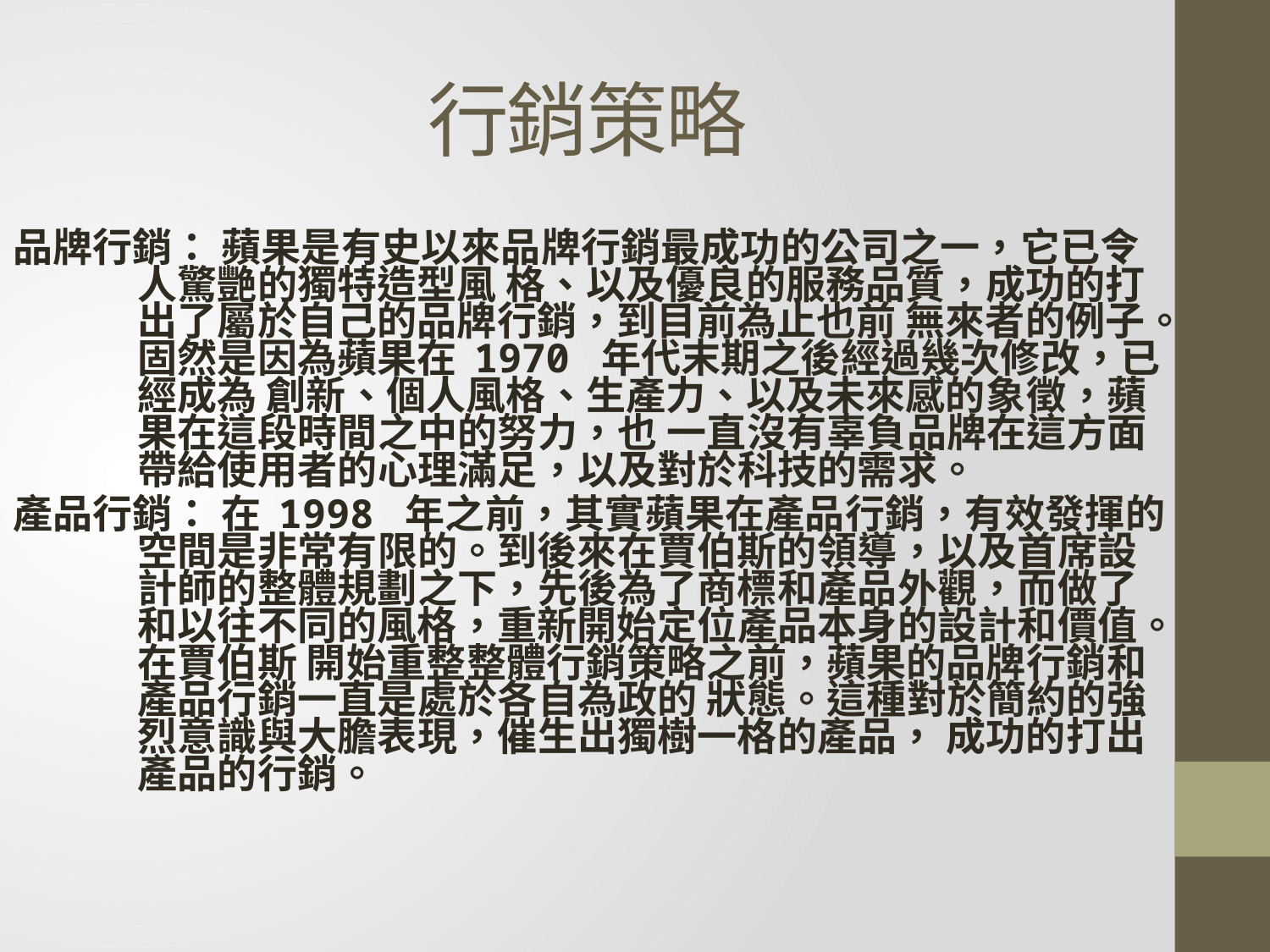

# 行銷策略
品牌行銷： 蘋果是有史以來品牌行銷最成功的公司之一，它已令人驚艷的獨特造型風 格、以及優良的服務品質，成功的打出了屬於自己的品牌行銷，到目前為止也前 無來者的例子。固然是因為蘋果在 1970 年代末期之後經過幾次修改，已經成為 創新、個人風格、生產力、以及未來感的象徵，蘋果在這段時間之中的努力，也 一直沒有辜負品牌在這方面帶給使用者的心理滿足，以及對於科技的需求。
產品行銷： 在 1998 年之前，其實蘋果在產品行銷，有效發揮的空間是非常有限的。到後來在賈伯斯的領導，以及首席設計師的整體規劃之下，先後為了商標和產品外觀，而做了和以往不同的風格，重新開始定位產品本身的設計和價值。在賈伯斯 開始重整整體行銷策略之前，蘋果的品牌行銷和產品行銷一直是處於各自為政的 狀態。這種對於簡約的強烈意識與大膽表現，催生出獨樹一格的產品， 成功的打出產品的行銷。